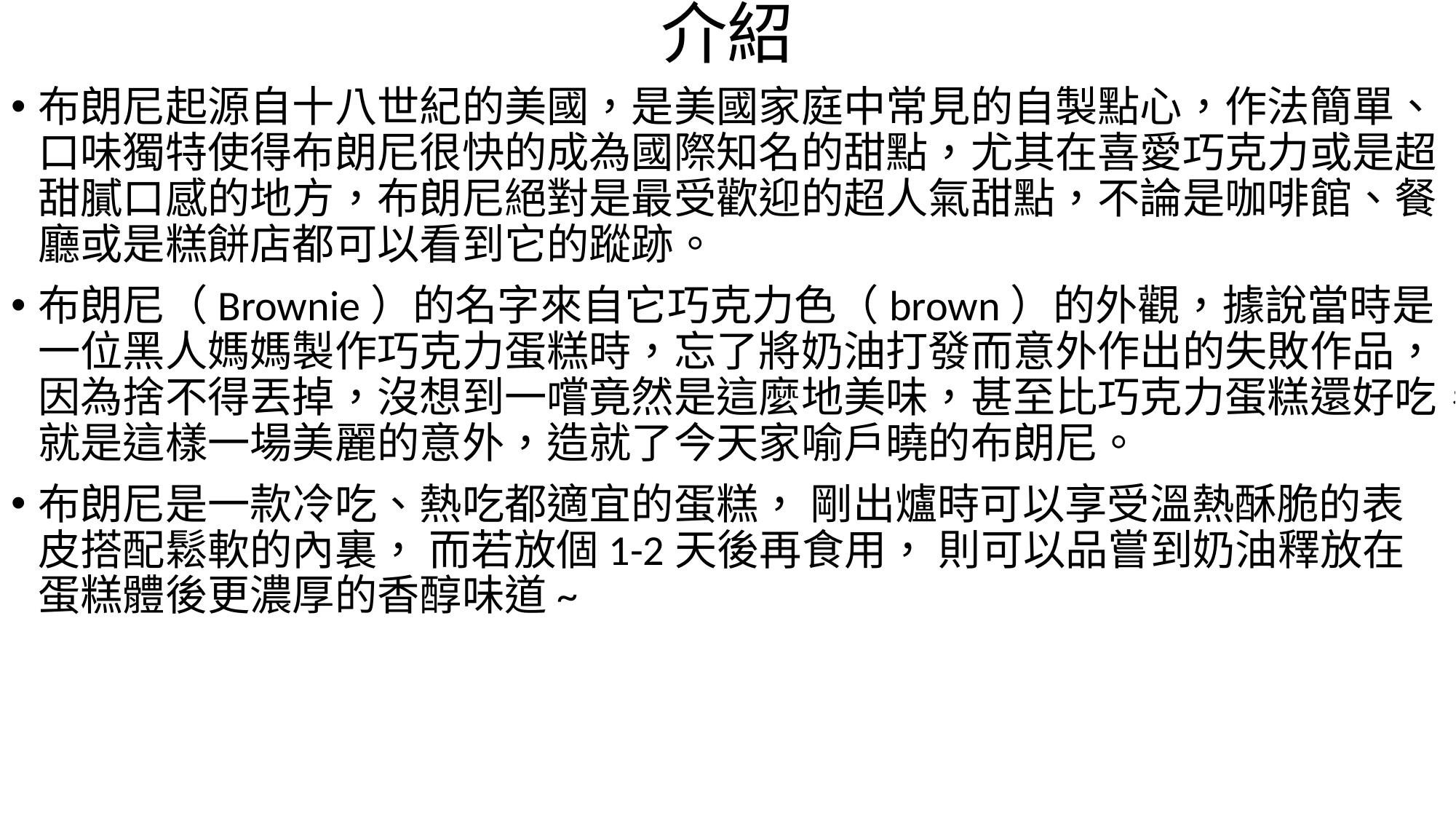

# 介紹
布朗尼起源自十八世紀的美國，是美國家庭中常見的自製點心，作法簡單、口味獨特使得布朗尼很快的成為國際知名的甜點，尤其在喜愛巧克力或是超甜膩口感的地方，布朗尼絕對是最受歡迎的超人氣甜點，不論是咖啡館、餐廳或是糕餅店都可以看到它的蹤跡。
布朗尼（Brownie）的名字來自它巧克力色（brown）的外觀，據說當時是一位黑人媽媽製作巧克力蛋糕時，忘了將奶油打發而意外作出的失敗作品，因為捨不得丟掉，沒想到一嚐竟然是這麼地美味，甚至比巧克力蛋糕還好吃，就是這樣一場美麗的意外，造就了今天家喻戶曉的布朗尼。
布朗尼是一款冷吃、熱吃都適宜的蛋糕， 剛出爐時可以享受溫熱酥脆的表皮搭配鬆軟的內裏， 而若放個1-2天後再食用， 則可以品嘗到奶油釋放在蛋糕體後更濃厚的香醇味道~